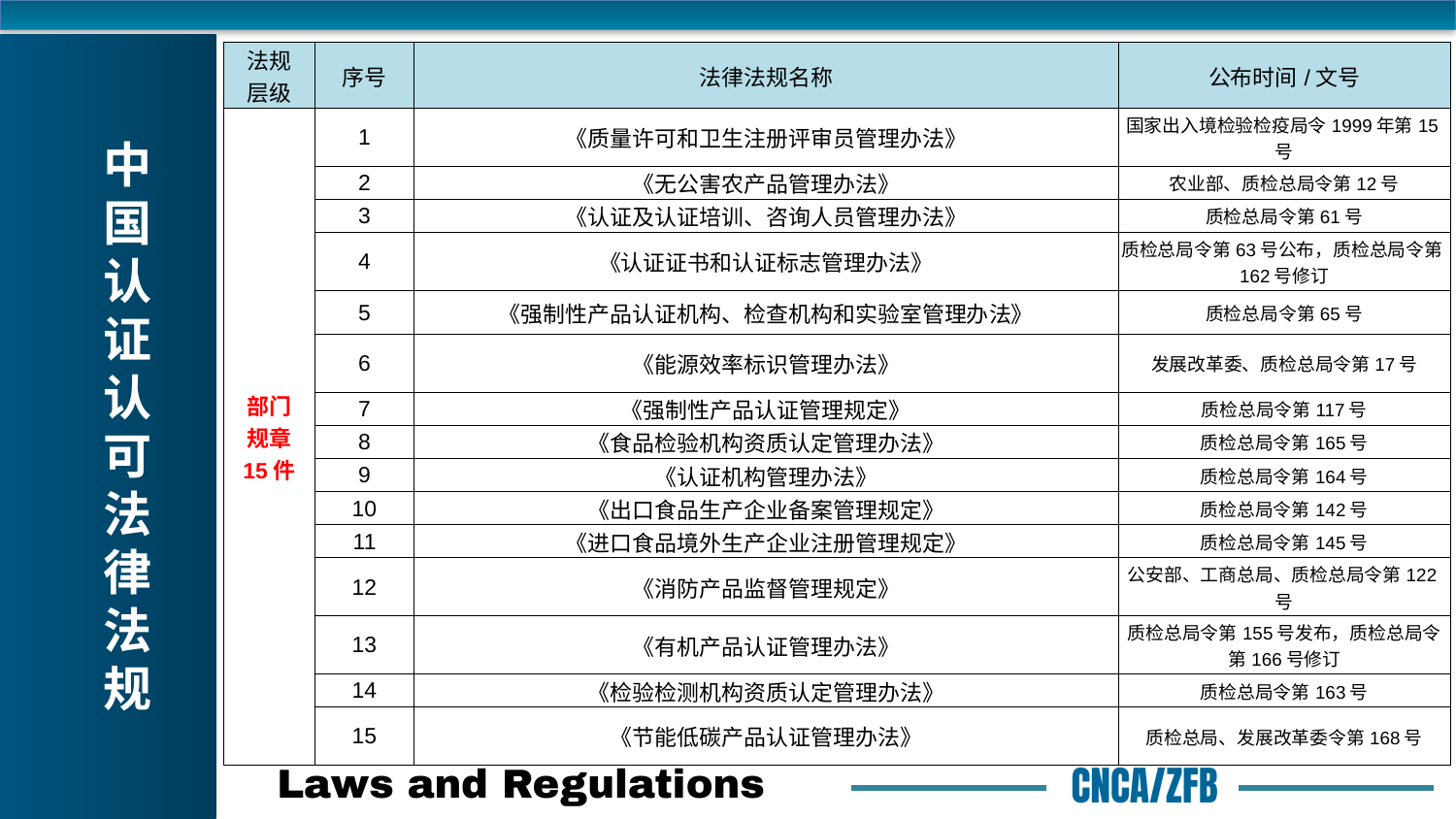

| 法规 层级 | 序号 | 法律法规名称 | 公布时间/文号 |
| --- | --- | --- | --- |
| 部门 规章 15件 | 1 | 《质量许可和卫生注册评审员管理办法》 | 国家出入境检验检疫局令1999年第15号 |
|  | 2 | 《无公害农产品管理办法》 | 农业部、质检总局令第12号 |
|  | 3 | 《认证及认证培训、咨询人员管理办法》 | 质检总局令第61号 |
|  | 4 | 《认证证书和认证标志管理办法》 | 质检总局令第63号公布，质检总局令第162号修订 |
|  | 5 | 《强制性产品认证机构、检查机构和实验室管理办法》 | 质检总局令第65号 |
|  | 6 | 《能源效率标识管理办法》 | 发展改革委、质检总局令第17号 |
|  | 7 | 《强制性产品认证管理规定》 | 质检总局令第117号 |
|  | 8 | 《食品检验机构资质认定管理办法》 | 质检总局令第165号 |
|  | 9 | 《认证机构管理办法》 | 质检总局令第164号 |
|  | 10 | 《出口食品生产企业备案管理规定》 | 质检总局令第142号 |
|  | 11 | 《进口食品境外生产企业注册管理规定》 | 质检总局令第145号 |
|  | 12 | 《消防产品监督管理规定》 | 公安部、工商总局、质检总局令第122号 |
|  | 13 | 《有机产品认证管理办法》 | 质检总局令第155号发布，质检总局令第166号修订 |
|  | 14 | 《检验检测机构资质认定管理办法》 | 质检总局令第163号 |
|  | 15 | 《节能低碳产品认证管理办法》 | 质检总局、发展改革委令第168号 |
中
国
认
证
认
可
法
律
法
规
Laws and Regulations